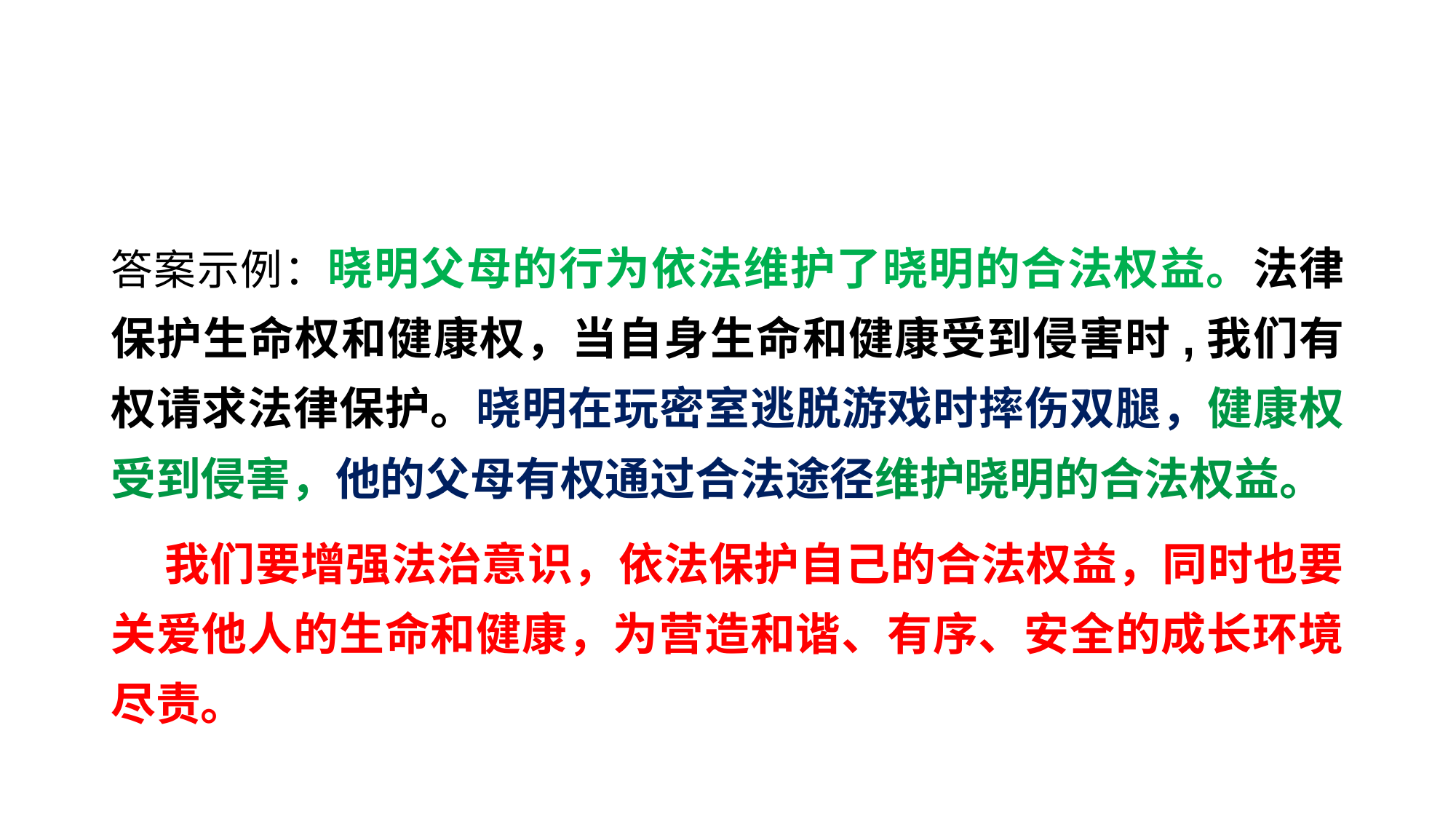

答案示例：晓明父母的行为依法维护了晓明的合法权益。法律保护生命权和健康权，当自身生命和健康受到侵害时,我们有权请求法律保护。晓明在玩密室逃脱游戏时摔伤双腿，健康权受到侵害，他的父母有权通过合法途径维护晓明的合法权益。
    我们要增强法治意识，依法保护自己的合法权益，同时也要关爱他人的生命和健康，为营造和谐、有序、安全的成长环境尽责。